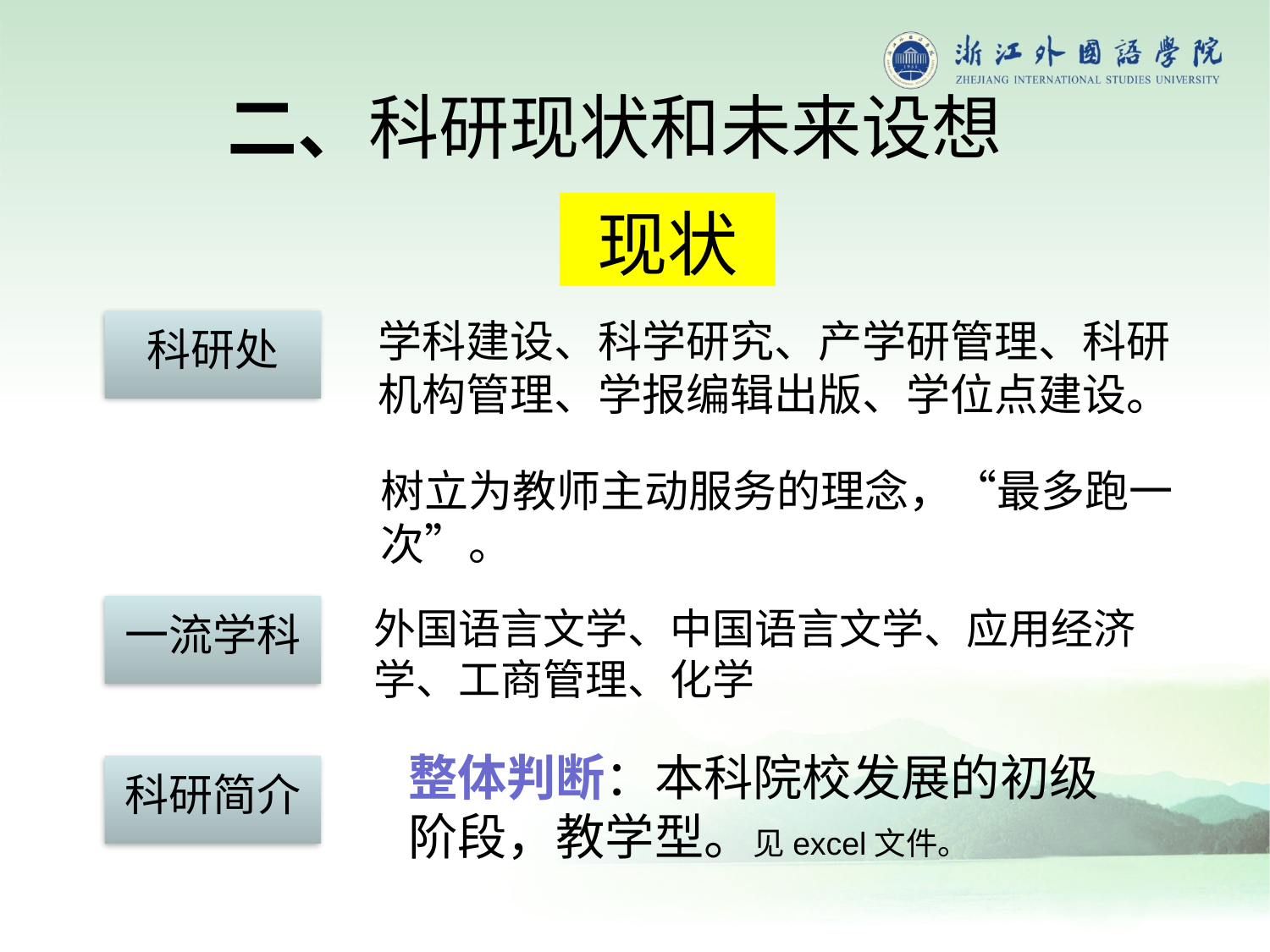

二、科研现状和未来设想
现状
学科建设、科学研究、产学研管理、科研机构管理、学报编辑出版、学位点建设。
科研处
树立为教师主动服务的理念，“最多跑一次”。
外国语言文学、中国语言文学、应用经济学、工商管理、化学
一流学科
整体判断：本科院校发展的初级阶段，教学型。见excel文件。
科研简介